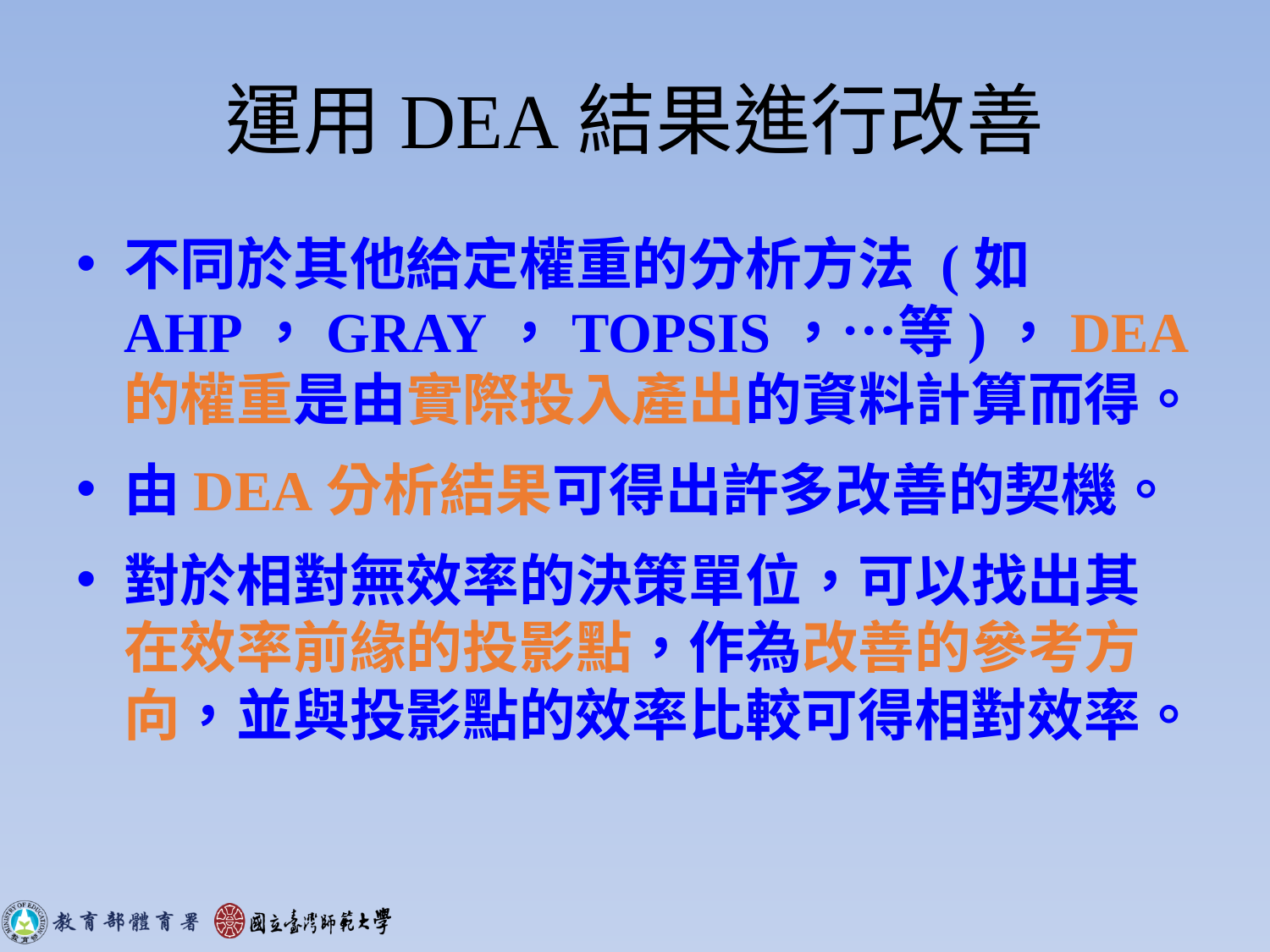

# 運用DEA結果進行改善
不同於其他給定權重的分析方法 (如AHP，GRAY，TOPSIS，…等)，DEA的權重是由實際投入產出的資料計算而得。
由DEA分析結果可得出許多改善的契機。
對於相對無效率的決策單位，可以找出其在效率前緣的投影點，作為改善的參考方向，並與投影點的效率比較可得相對效率。